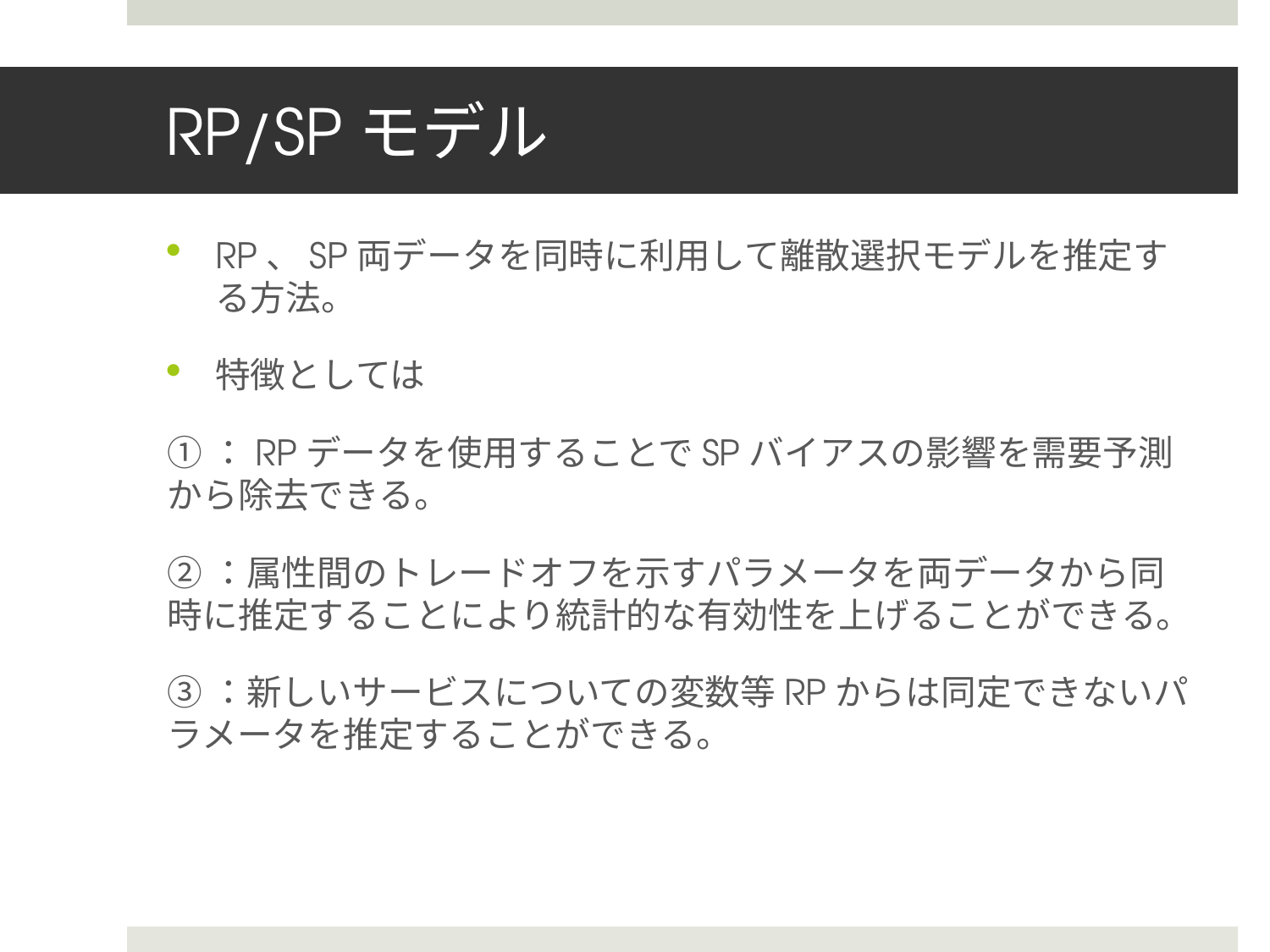

# RP/SPモデル
RP、SP両データを同時に利用して離散選択モデルを推定する方法。
特徴としては
①：RPデータを使用することでSPバイアスの影響を需要予測から除去できる。
②：属性間のトレードオフを示すパラメータを両データから同時に推定することにより統計的な有効性を上げることができる。
③：新しいサービスについての変数等RPからは同定できないパラメータを推定することができる。